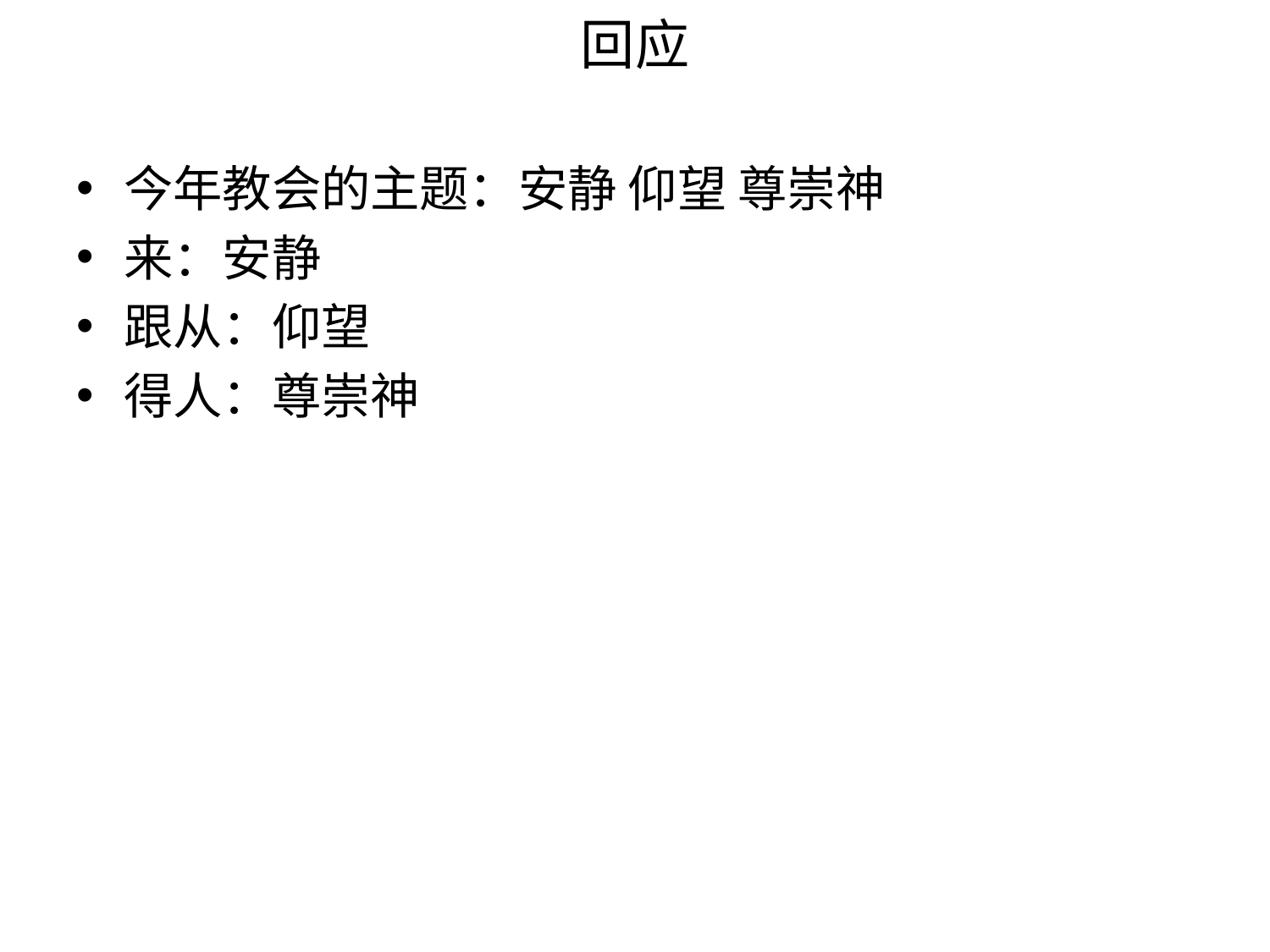

# 回应

今年教会的主题：安静 仰望 尊崇神
来：安静
跟从：仰望
得人：尊崇神